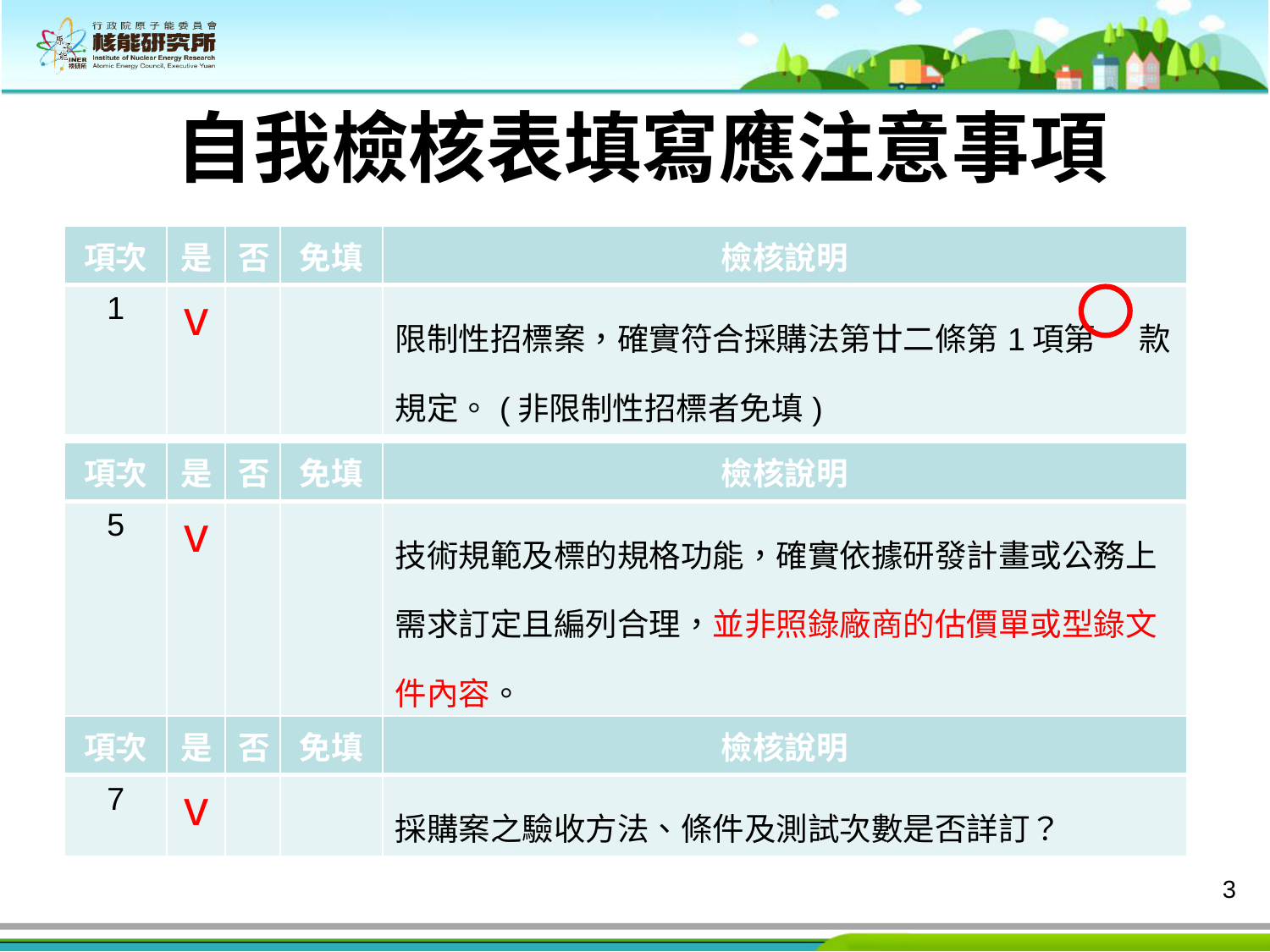

# 自我檢核表填寫應注意事項
| 項次 | 是 | 否 | 免填 | 檢核說明 |
| --- | --- | --- | --- | --- |
| 1 | v |  |  | 限制性招標案，確實符合採購法第廿二條第1項第 款規定。(非限制性招標者免填) |

| 項次 | 是 | 否 | 免填 | 檢核說明 |
| --- | --- | --- | --- | --- |
| 5 | v |  |  | 技術規範及標的規格功能，確實依據研發計畫或公務上需求訂定且編列合理，並非照錄廠商的估價單或型錄文件內容。 |
| 項次 | 是 | 否 | 免填 | 檢核說明 |
| --- | --- | --- | --- | --- |
| 7 | v |  |  | 採購案之驗收方法、條件及測試次數是否詳訂？ |
3